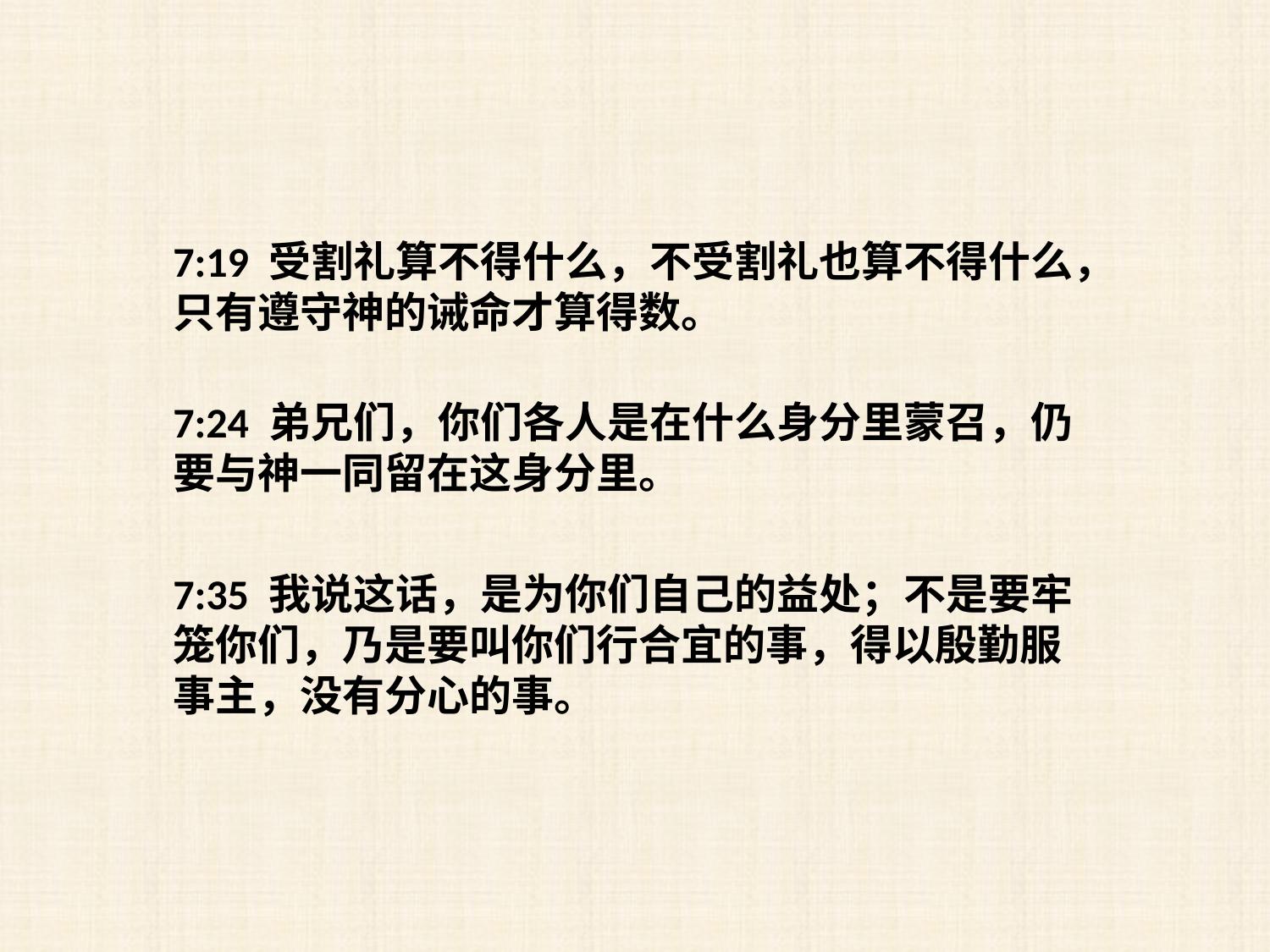

7:19 受割礼算不得什么，不受割礼也算不得什么，只有遵守神的诫命才算得数。
7:24 弟兄们，你们各人是在什么身分里蒙召，仍要与神一同留在这身分里。
7:35 我说这话，是为你们自己的益处；不是要牢笼你们，乃是要叫你们行合宜的事，得以殷勤服事主，没有分心的事。